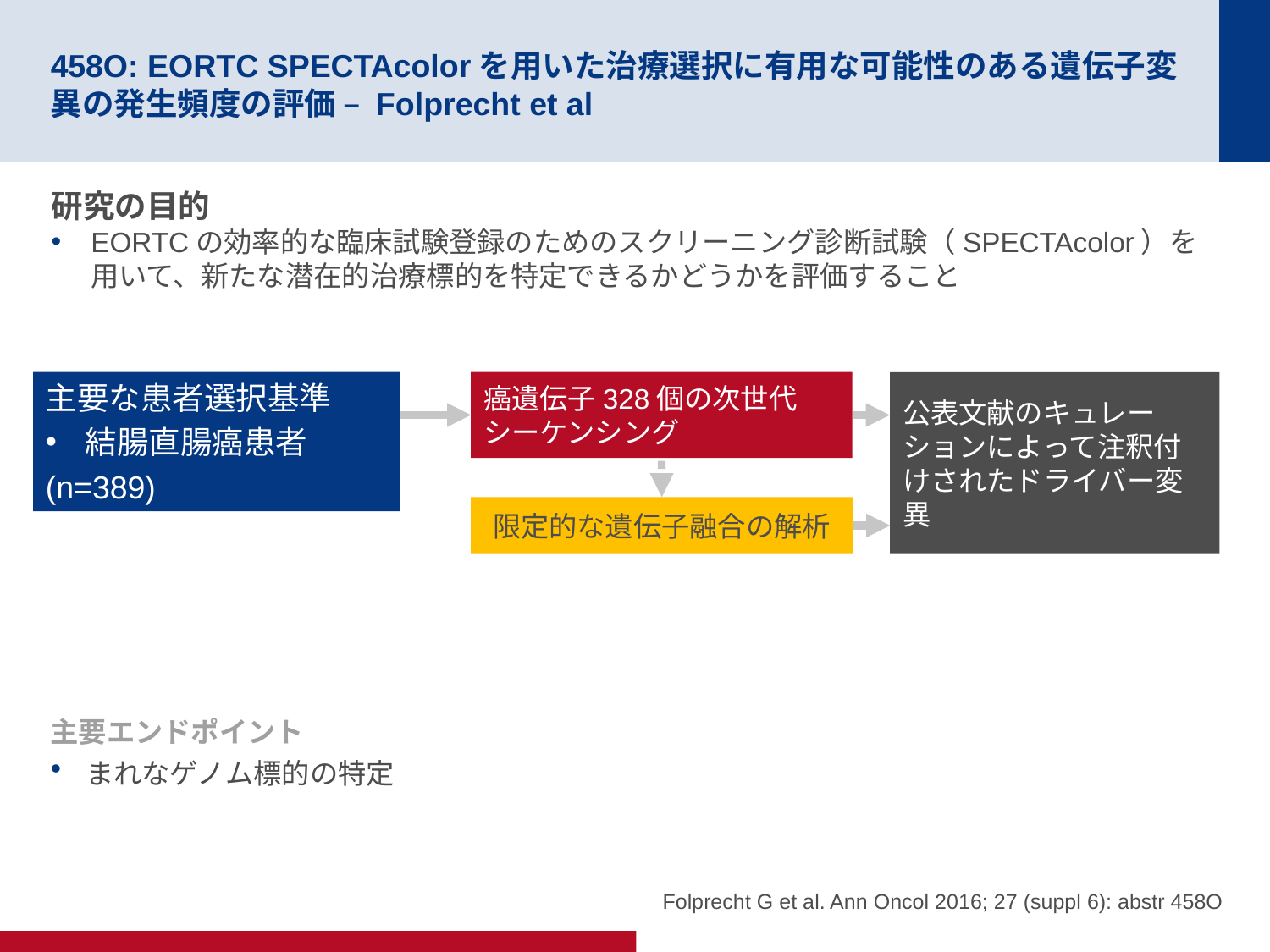

# 458O: EORTC SPECTAcolorを用いた治療選択に有用な可能性のある遺伝子変異の発生頻度の評価 – Folprecht et al
研究の目的
EORTCの効率的な臨床試験登録のためのスクリーニング診断試験（SPECTAcolor）を用いて、新たな潜在的治療標的を特定できるかどうかを評価すること
主要な患者選択基準
結腸直腸癌患者
(n=389)
癌遺伝子328個の次世代シーケンシング
公表文献のキュレーションによって注釈付けされたドライバー変異
限定的な遺伝子融合の解析
主要エンドポイント
まれなゲノム標的の特定

Folprecht G et al. Ann Oncol 2016; 27 (suppl 6): abstr 458O